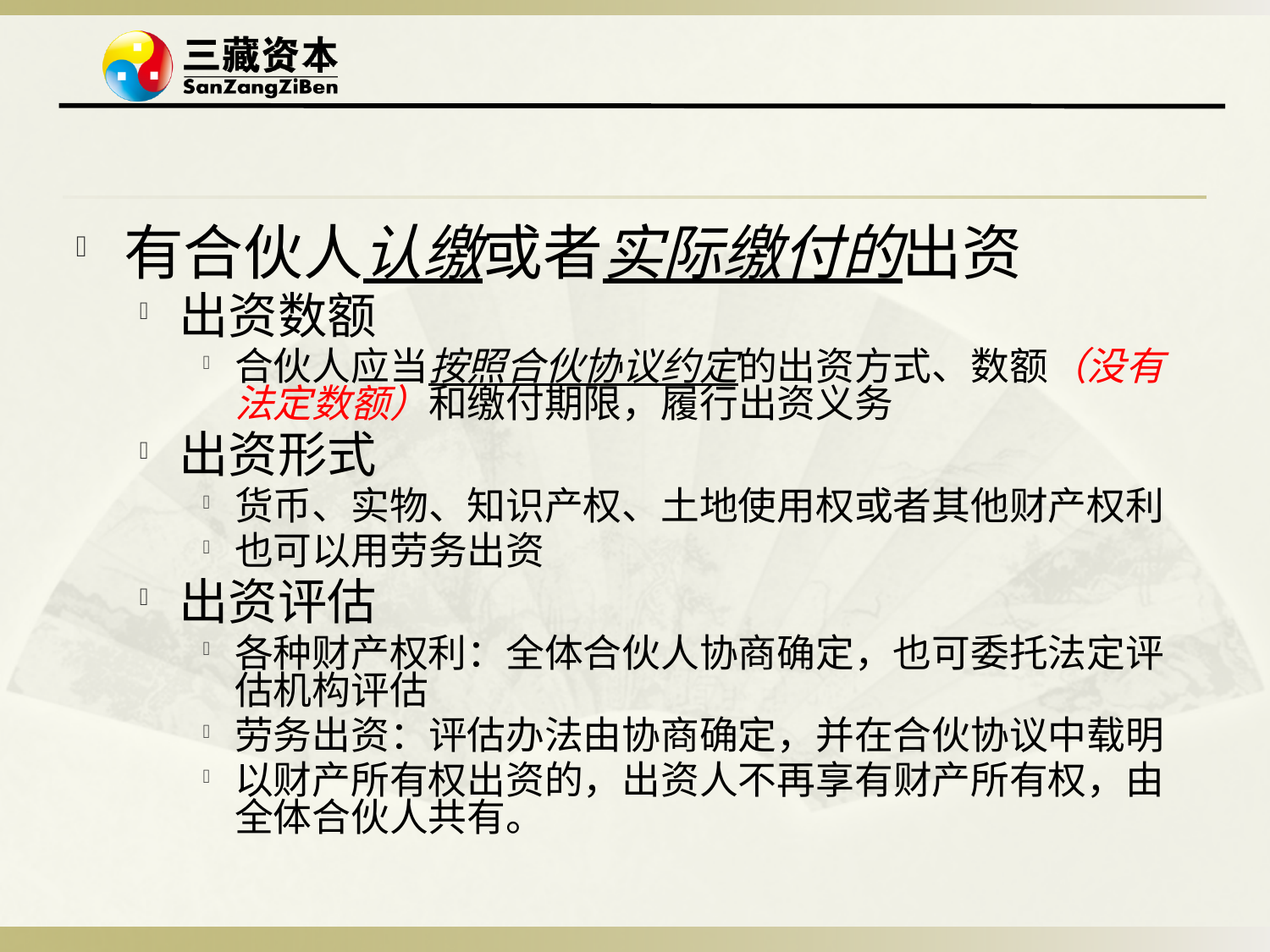

#
有合伙人认缴或者实际缴付的出资
出资数额
合伙人应当按照合伙协议约定的出资方式、数额（没有法定数额）和缴付期限，履行出资义务
出资形式
货币、实物、知识产权、土地使用权或者其他财产权利
也可以用劳务出资
出资评估
各种财产权利：全体合伙人协商确定，也可委托法定评估机构评估
劳务出资：评估办法由协商确定，并在合伙协议中载明
以财产所有权出资的，出资人不再享有财产所有权，由全体合伙人共有。